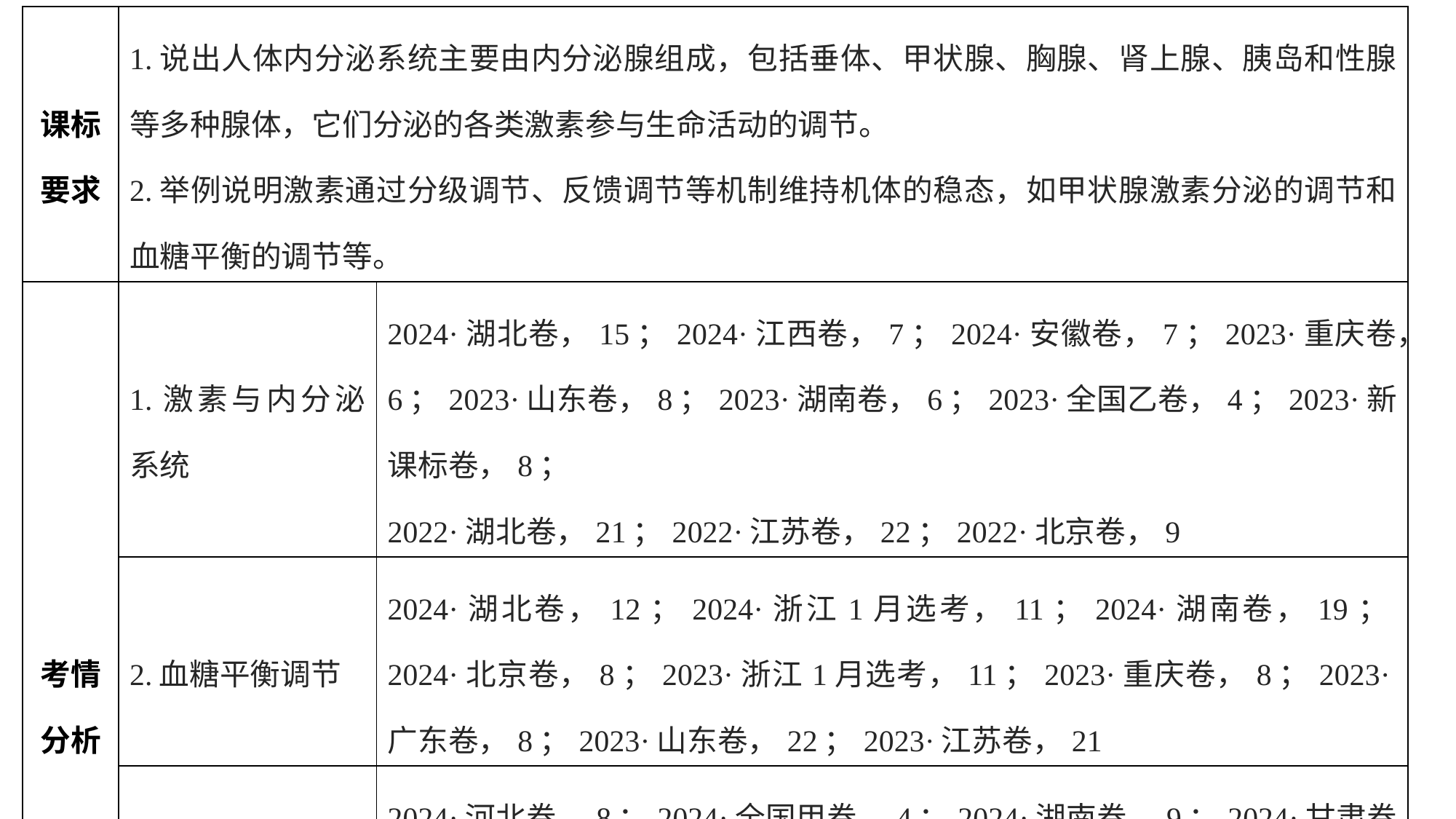

| 课标要求 | 1.说出人体内分泌系统主要由内分泌腺组成，包括垂体、甲状腺、胸腺、肾上腺、胰岛和性腺等多种腺体，它们分泌的各类激素参与生命活动的调节。 2.举例说明激素通过分级调节、反馈调节等机制维持机体的稳态，如甲状腺激素分泌的调节和血糖平衡的调节等。 |  |
| --- | --- | --- |
| 考情分析 | 1.激素与内分泌系统 | 2024·湖北卷，15；2024·江西卷，7；2024·安徽卷，7；2023·重庆卷，6；2023·山东卷，8；2023·湖南卷，6；2023·全国乙卷，4；2023·新课标卷，8； 2022·湖北卷，21；2022·江苏卷，22；2022·北京卷，9 |
|  | 2.血糖平衡调节 | 2024·湖北卷，12；2024·浙江1月选考，11；2024·湖南卷，19；2024·北京卷，8；2023·浙江1月选考，11；2023·重庆卷，8；2023·广东卷，8；2023·山东卷，22；2023·江苏卷，21 |
|  | 3.激素分泌的分级调节及激素调节的特点 | 2024·河北卷，8；2024·全国甲卷，4；2024·湖南卷，9；2024·甘肃卷，10；2024·广东卷，7；2023·海南卷，17；2023·北京卷，9；2023·全国乙卷，4； 2023·湖南卷，10；2022·全国乙卷，30；2022·河北卷，10；2022·重庆卷，9 |